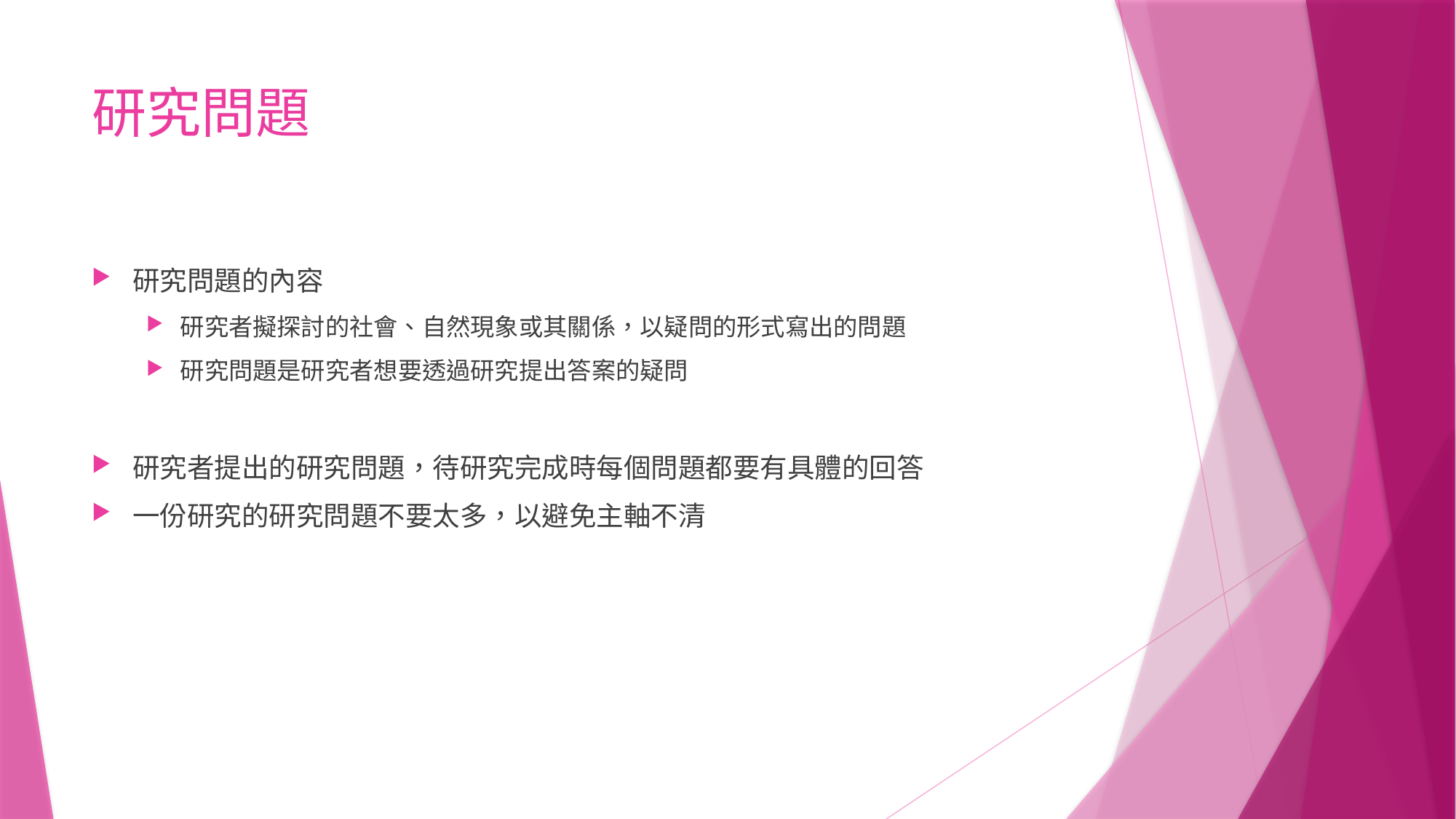

# 研究問題
研究問題的內容
研究者擬探討的社會、自然現象或其關係，以疑問的形式寫出的問題
研究問題是研究者想要透過研究提出答案的疑問

研究者提出的研究問題，待研究完成時每個問題都要有具體的回答
一份研究的研究問題不要太多，以避免主軸不清